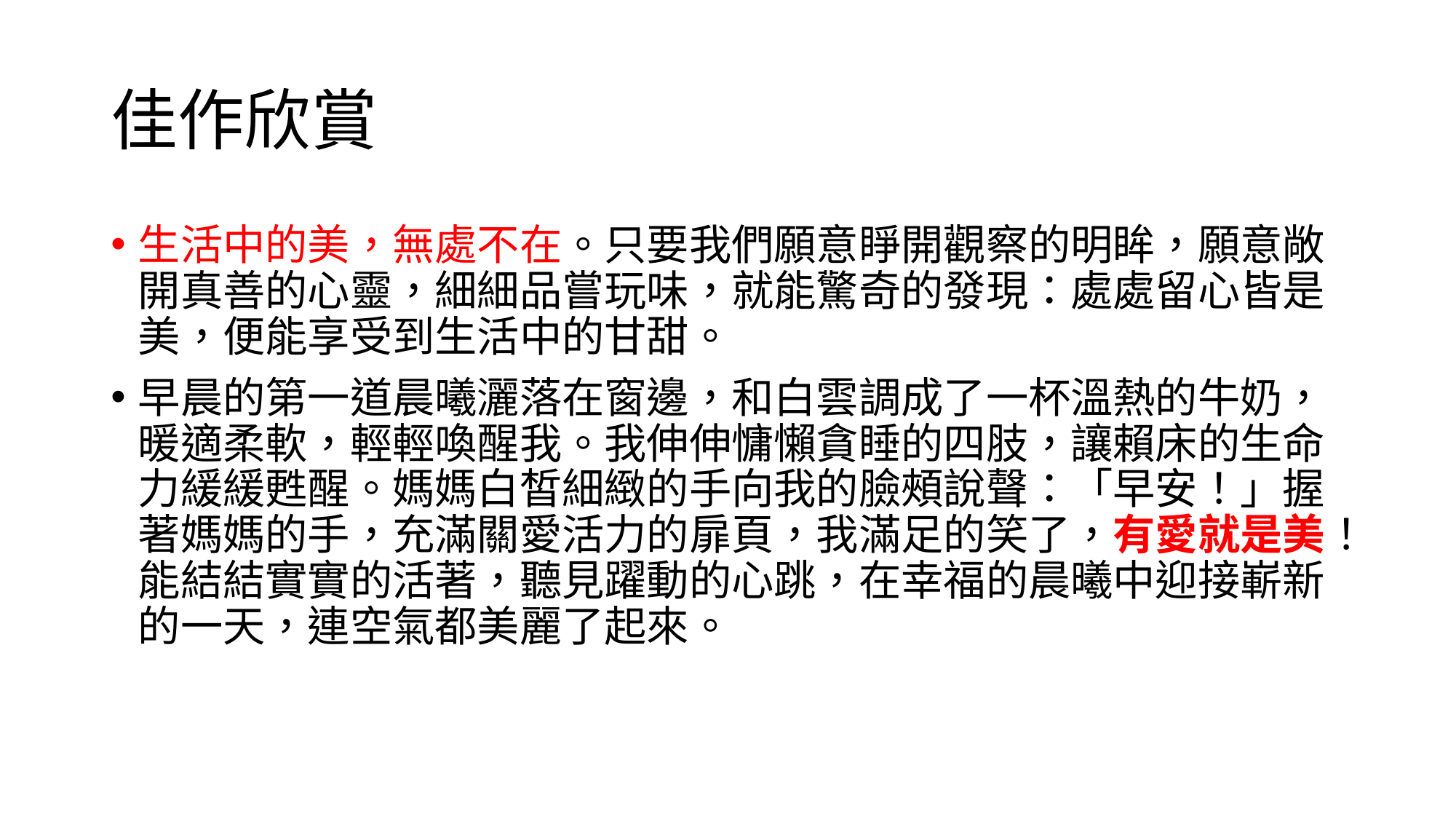

# 佳作欣賞
生活中的美，無處不在。只要我們願意睜開觀察的明眸，願意敞開真善的心靈，細細品嘗玩味，就能驚奇的發現：處處留心皆是美，便能享受到生活中的甘甜。
早晨的第一道晨曦灑落在窗邊，和白雲調成了一杯溫熱的牛奶，暖適柔軟，輕輕喚醒我。我伸伸慵懶貪睡的四肢，讓賴床的生命力緩緩甦醒。媽媽白皙細緻的手向我的臉頰說聲：「早安！」握著媽媽的手，充滿關愛活力的扉頁，我滿足的笑了，有愛就是美！能結結實實的活著，聽見躍動的心跳，在幸福的晨曦中迎接嶄新的一天，連空氣都美麗了起來。